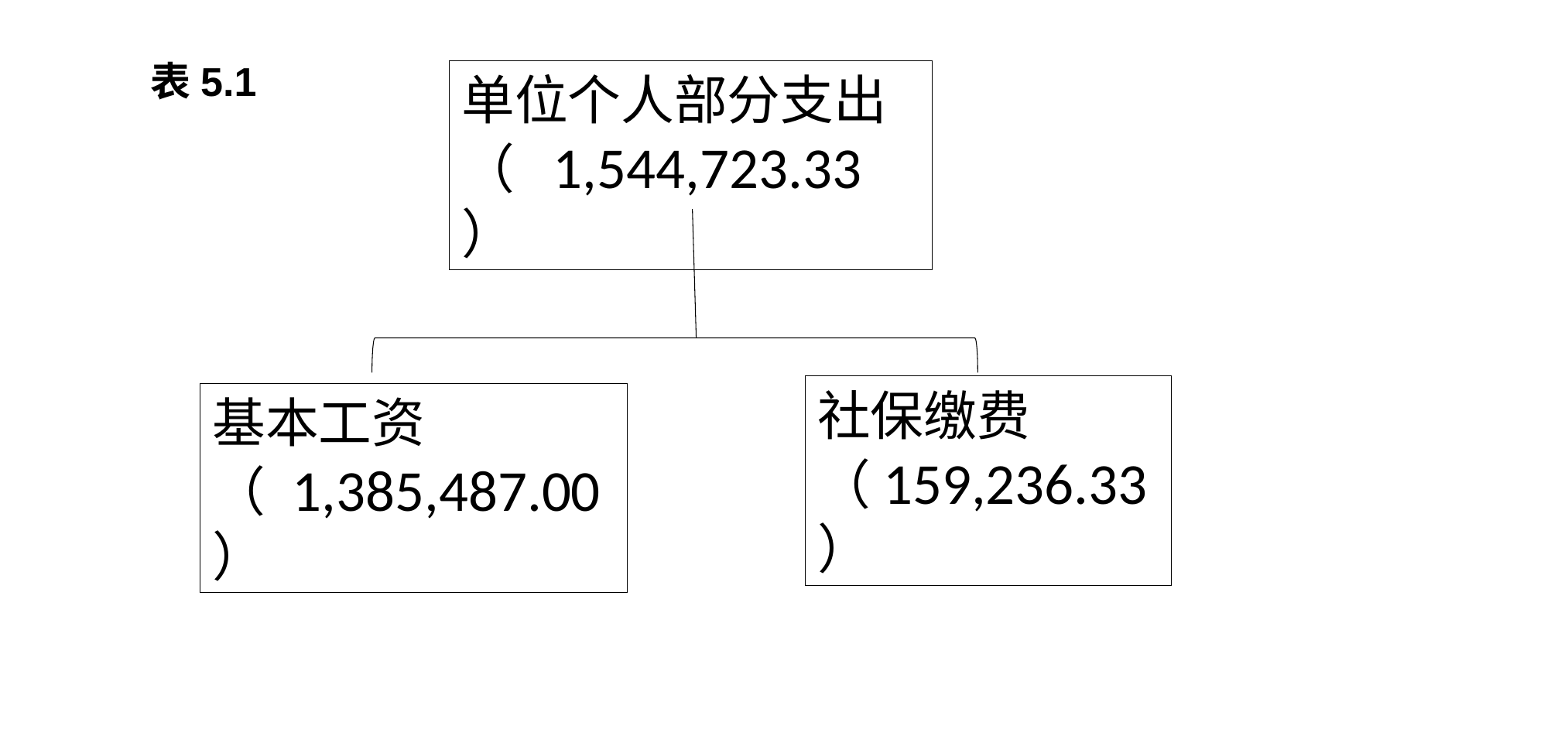

表5.1
单位个人部分支出（  1,544,723.33 ）

社保缴费
（159,236.33 ）
基本工资
（ 1,385,487.00 ）